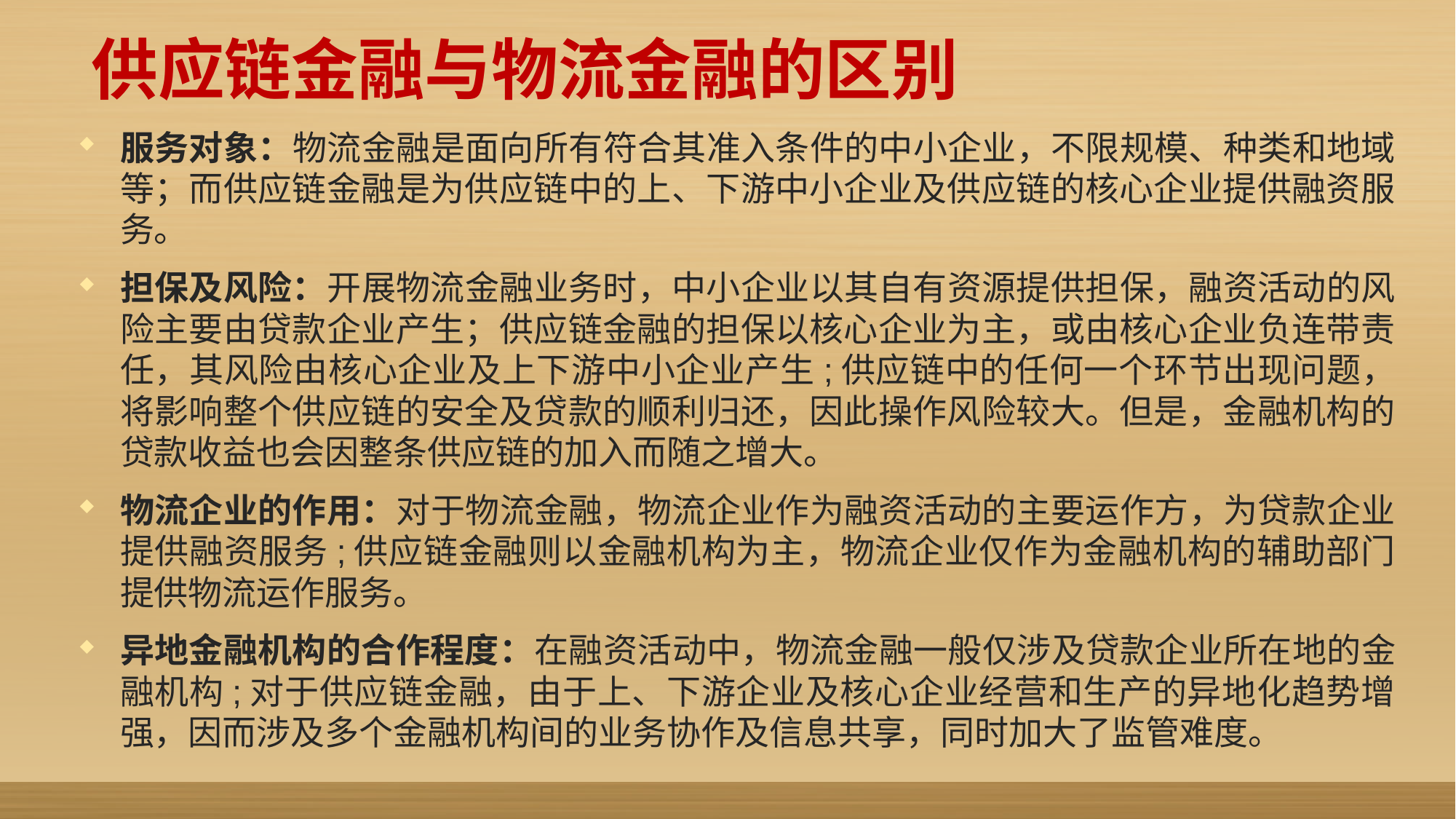

# 供应链金融与物流金融的区别
服务对象：物流金融是面向所有符合其准入条件的中小企业，不限规模、种类和地域等；而供应链金融是为供应链中的上、下游中小企业及供应链的核心企业提供融资服务。
担保及风险：开展物流金融业务时，中小企业以其自有资源提供担保，融资活动的风险主要由贷款企业产生；供应链金融的担保以核心企业为主，或由核心企业负连带责任，其风险由核心企业及上下游中小企业产生;供应链中的任何一个环节出现问题，将影响整个供应链的安全及贷款的顺利归还，因此操作风险较大。但是，金融机构的贷款收益也会因整条供应链的加入而随之增大。
物流企业的作用：对于物流金融，物流企业作为融资活动的主要运作方，为贷款企业提供融资服务;供应链金融则以金融机构为主，物流企业仅作为金融机构的辅助部门提供物流运作服务。
异地金融机构的合作程度：在融资活动中，物流金融一般仅涉及贷款企业所在地的金融机构;对于供应链金融，由于上、下游企业及核心企业经营和生产的异地化趋势增强，因而涉及多个金融机构间的业务协作及信息共享，同时加大了监管难度。